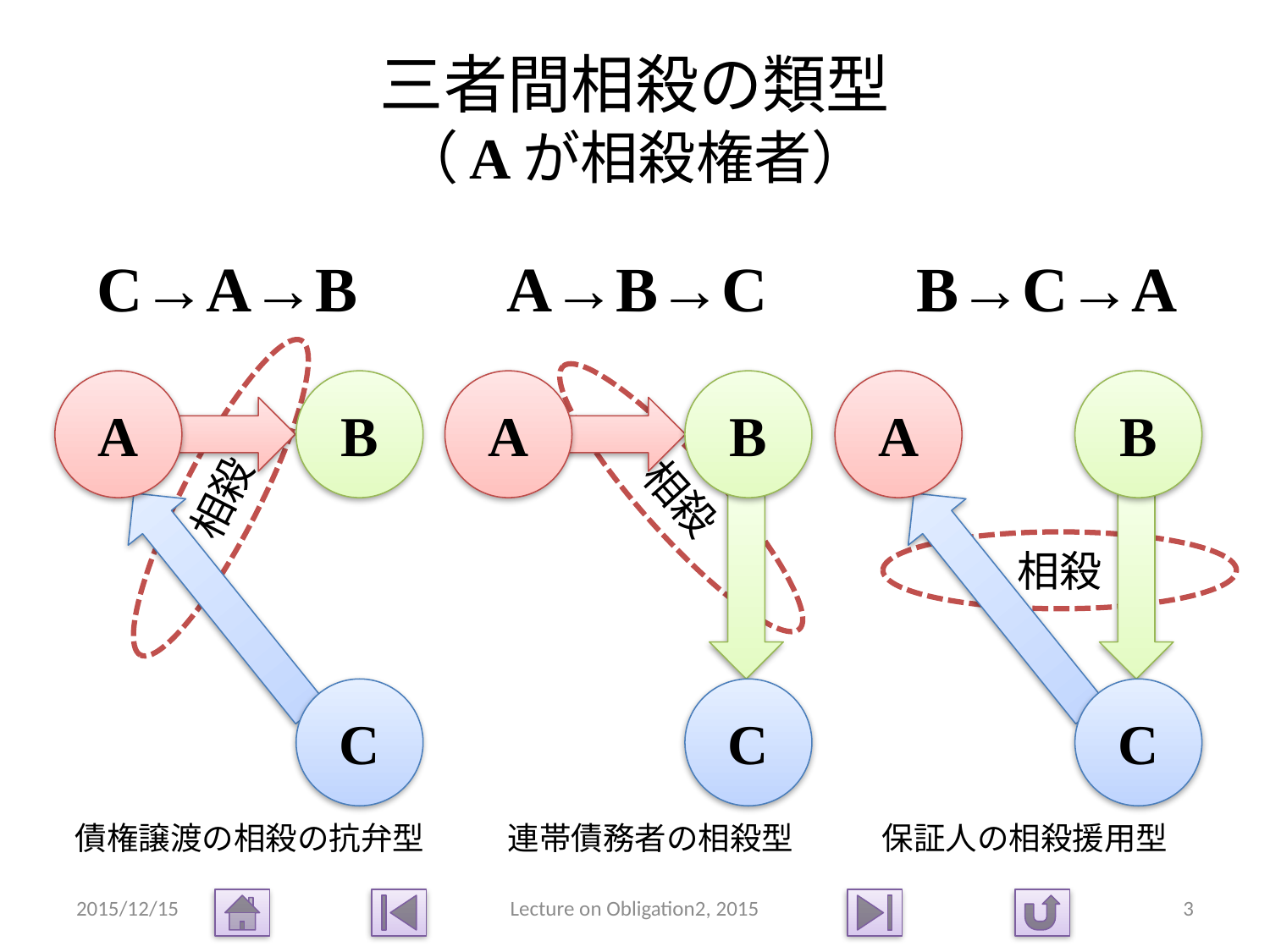

# 三者間相殺の類型 （Aが相殺権者）
C→A→B
A→B→C
B→C→A
A
B
A
B
A
B

相殺
相殺

相殺
C
C
C
保証人の相殺援用型
債権譲渡の相殺の抗弁型
連帯債務者の相殺型
2015/12/15
Lecture on Obligation2, 2015
3